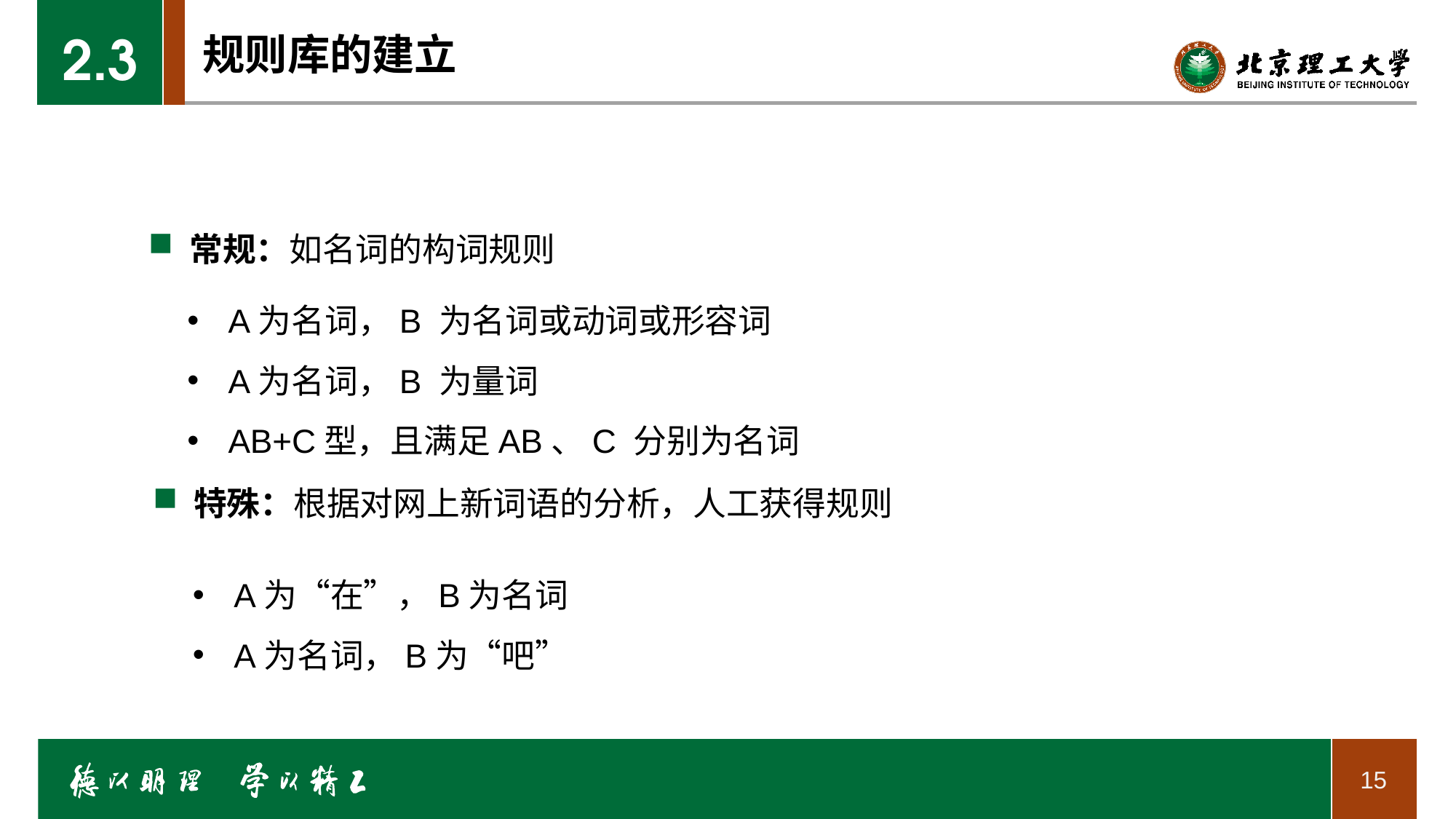

2.3
# 规则库的建立
常规：如名词的构词规则
A为名词，B 为名词或动词或形容词
A为名词，B 为量词
AB+C型，且满足AB、C 分别为名词
特殊：根据对网上新词语的分析，人工获得规则
A为“在”，B为名词
A为名词，B为“吧”